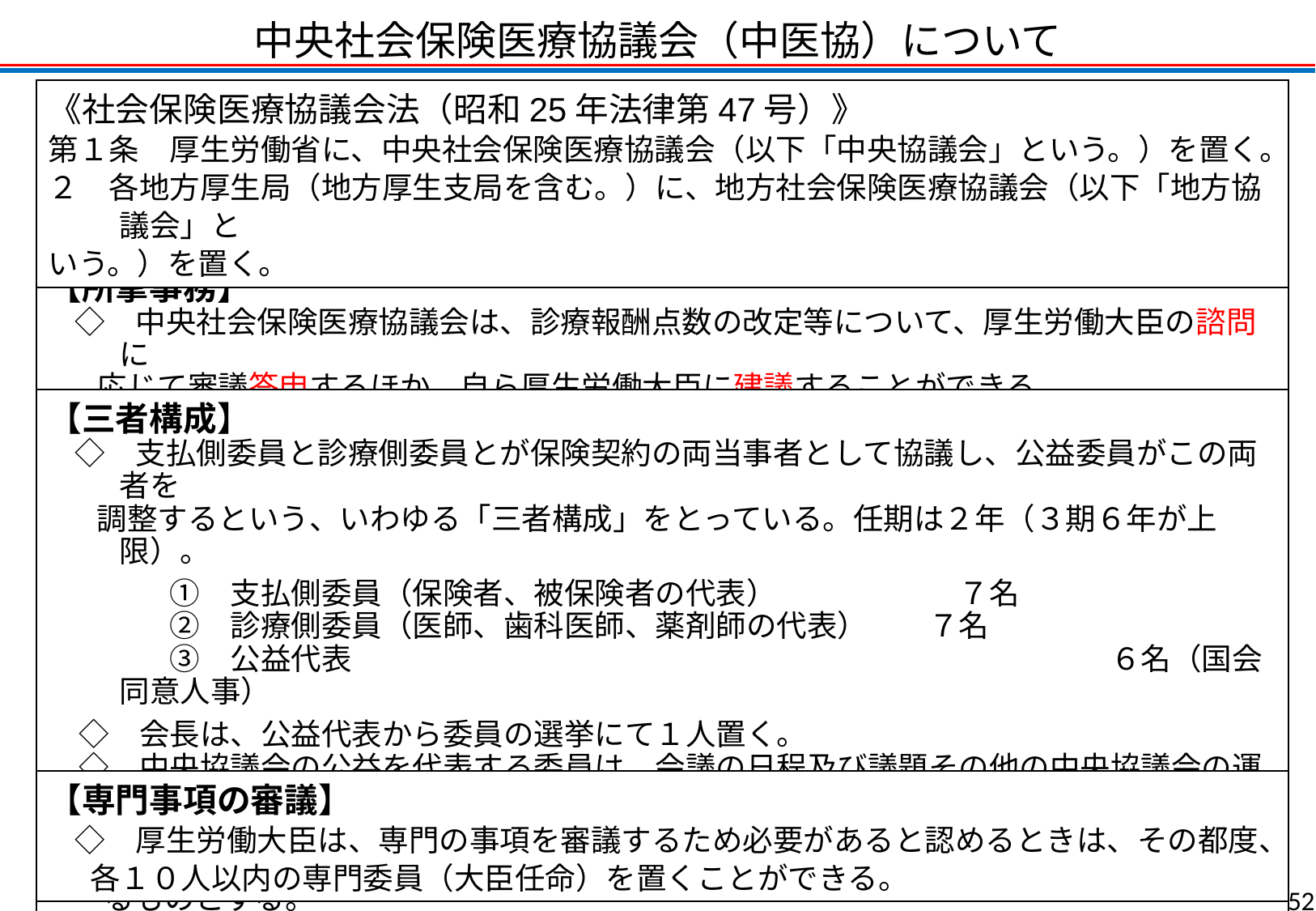

中央社会保険医療協議会（中医協）について

《社会保険医療協議会法（昭和25年法律第47号）》
第１条　厚生労働省に、中央社会保険医療協議会（以下「中央協議会」という。）を置く。
２　各地方厚生局（地方厚生支局を含む。）に、地方社会保険医療協議会（以下「地方協議会」と
いう。）を置く。
【所掌事務】
　◇　中央社会保険医療協議会は、診療報酬点数の改定等について、厚生労働大臣の諮問に
      応じて審議答申するほか、自ら厚生労働大臣に建議することができる。
【三者構成】
　◇　支払側委員と診療側委員とが保険契約の両当事者として協議し、公益委員がこの両者を
      調整するという、いわゆる「三者構成」をとっている。任期は２年（３期６年が上限）。
　　　　①　支払側委員（保険者、被保険者の代表）　　　　　　７名
　　　　②　診療側委員（医師、歯科医師、薬剤師の代表）　　７名
　　　　③　公益代表　　　　　　　　　　　　　　　　　　　　　　　　　６名（国会同意人事）
　◇　会長は、公益代表から委員の選挙にて１人置く。
　◇　中央協議会の公益を代表する委員は、会議の日程及び議題その他の中央協議会の運営
       に関する事項について協議を行い、支払側委員、診療側委員は、その協議の結果を尊重す
       るものとする。
【専門事項の審議】
　◇　厚生労働大臣は、専門の事項を審議するため必要があると認めるときは、その都度、
     各１０人以内の専門委員（大臣任命）を置くことができる。
52